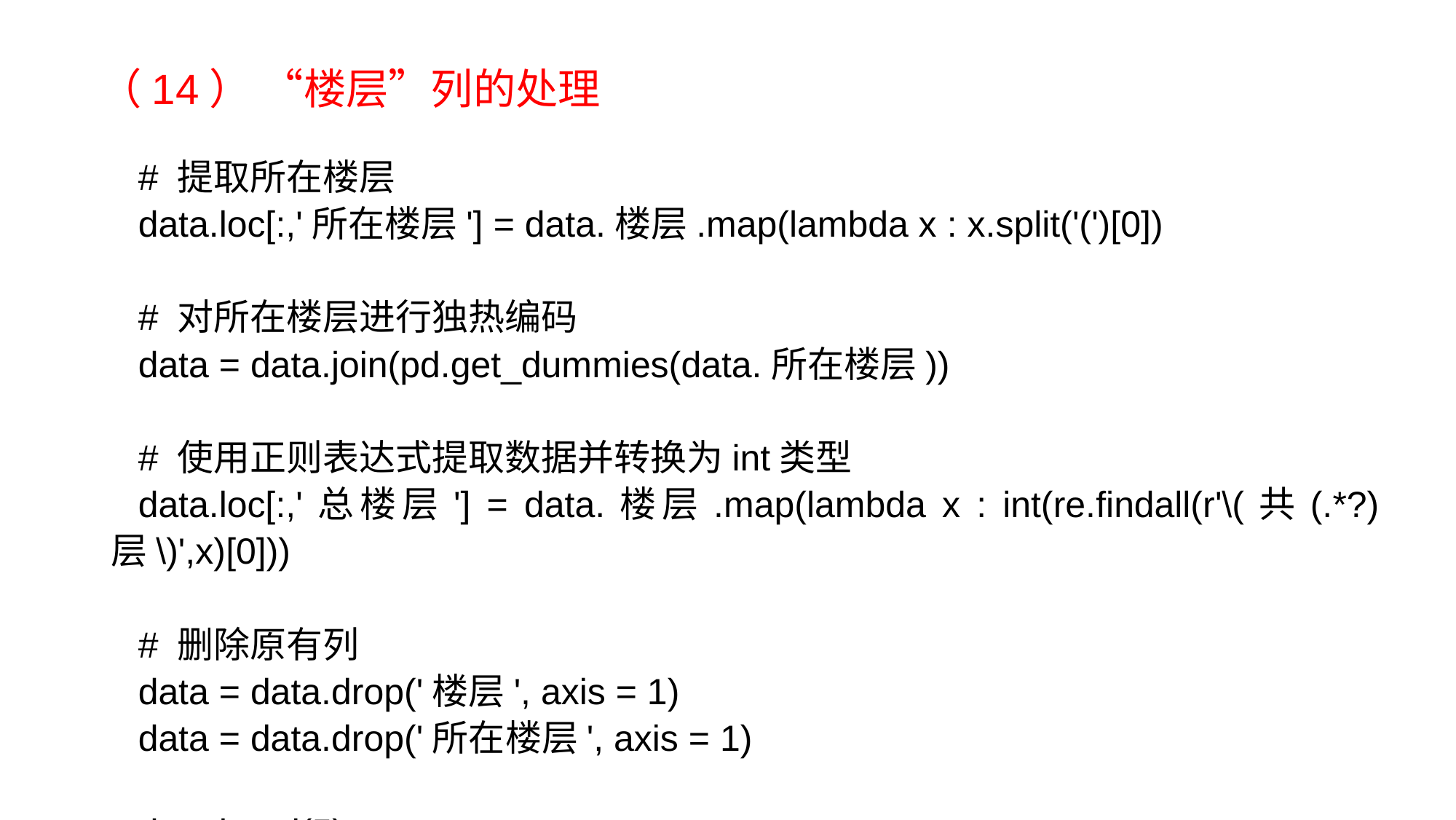

（14） “楼层”列的处理
# 提取所在楼层
data.loc[:,'所在楼层'] = data.楼层.map(lambda x : x.split('(')[0])

# 对所在楼层进行独热编码
data = data.join(pd.get_dummies(data.所在楼层))

# 使用正则表达式提取数据并转换为int类型
data.loc[:,'总楼层'] = data.楼层.map(lambda x : int(re.findall(r'\(共(.*?)层\)',x)[0]))

# 删除原有列
data = data.drop('楼层', axis = 1)
data = data.drop('所在楼层', axis = 1)

data.head(5)
TEXT  add here
TEXT  add here
TEXT  add here